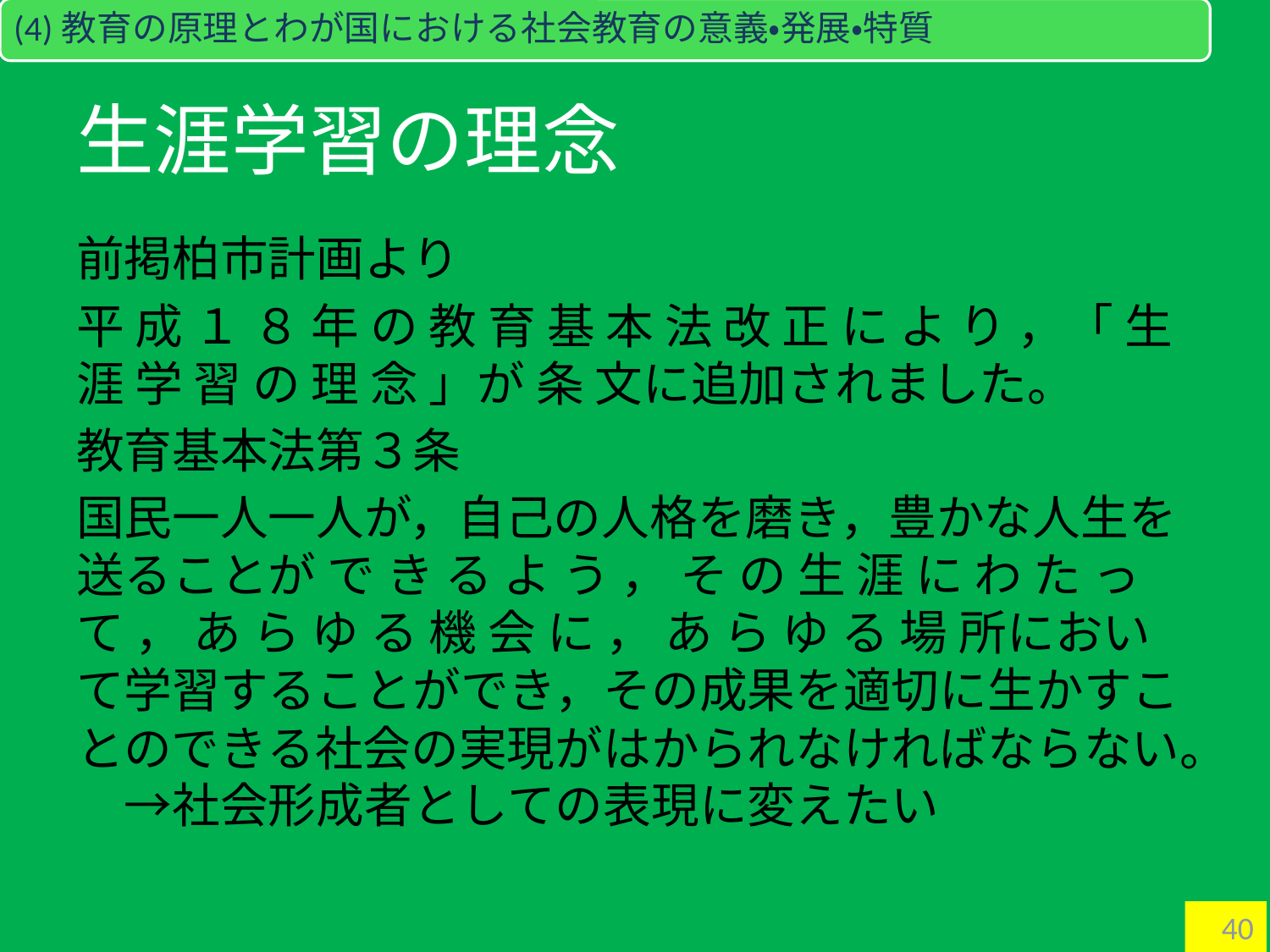

(4)教育の原理とわが国における社会教育の意義・発展・特質
# 生涯学習の理念
前掲柏市計画より
平 成 １ ８ 年 の 教 育 基 本 法 改 正 に よ り ，「 生 涯 学 習 の 理 念 」が 条 文に追加されました。
教育基本法第３条
国民一人一人が，自己の人格を磨き，豊かな人生を送ることが で き る よ う ， そ の 生 涯 に わ た っ て ， あ ら ゆ る 機 会 に ， あ ら ゆ る 場 所において学習することができ，その成果を適切に生かすことのできる社会の実現がはかられなければならない。　→社会形成者としての表現に変えたい
40